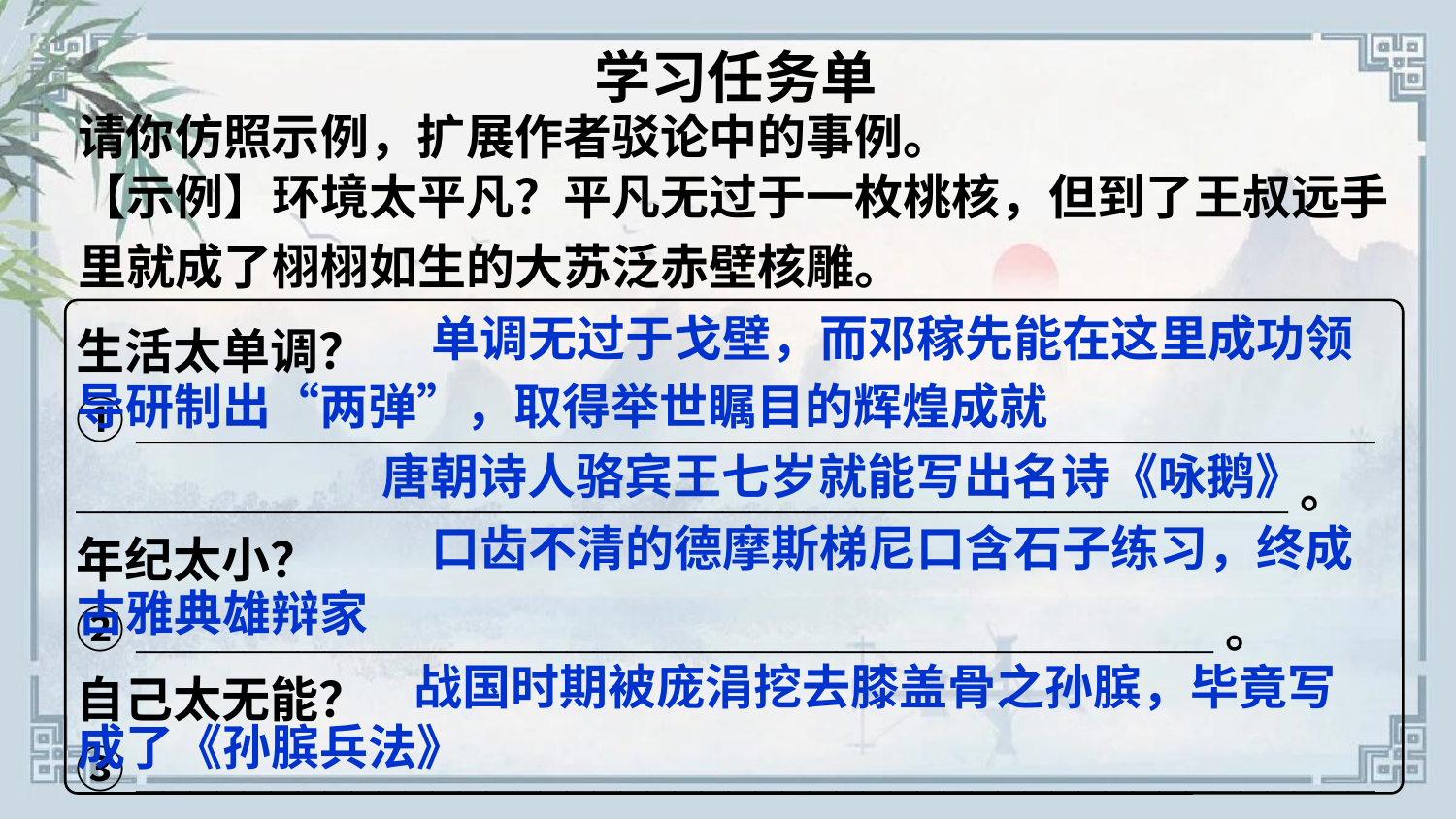

学习任务单
请你仿照示例，扩展作者驳论中的事例。
【示例】环境太平凡？平凡无过于一枚桃核，但到了王叔远手里就成了栩栩如生的大苏泛赤壁核雕。

单调无过于戈壁，而邓稼先能在这里成功领
生活太单调？①___________________________________________________________________________________________。
年纪太小？②________________________________________。
自己太无能？③___________________________________________________________________________________________。
陷入绝境？④_____________________________________________________________________________________________。
导研制出“两弹”，取得举世瞩目的辉煌成就
唐朝诗人骆宾王七岁就能写出名诗《咏鹅》
口齿不清的德摩斯梯尼口含石子练习，终成
古雅典雄辩家
战国时期被庞涓挖去膝盖骨之孙膑，毕竟写
成了《孙膑兵法》